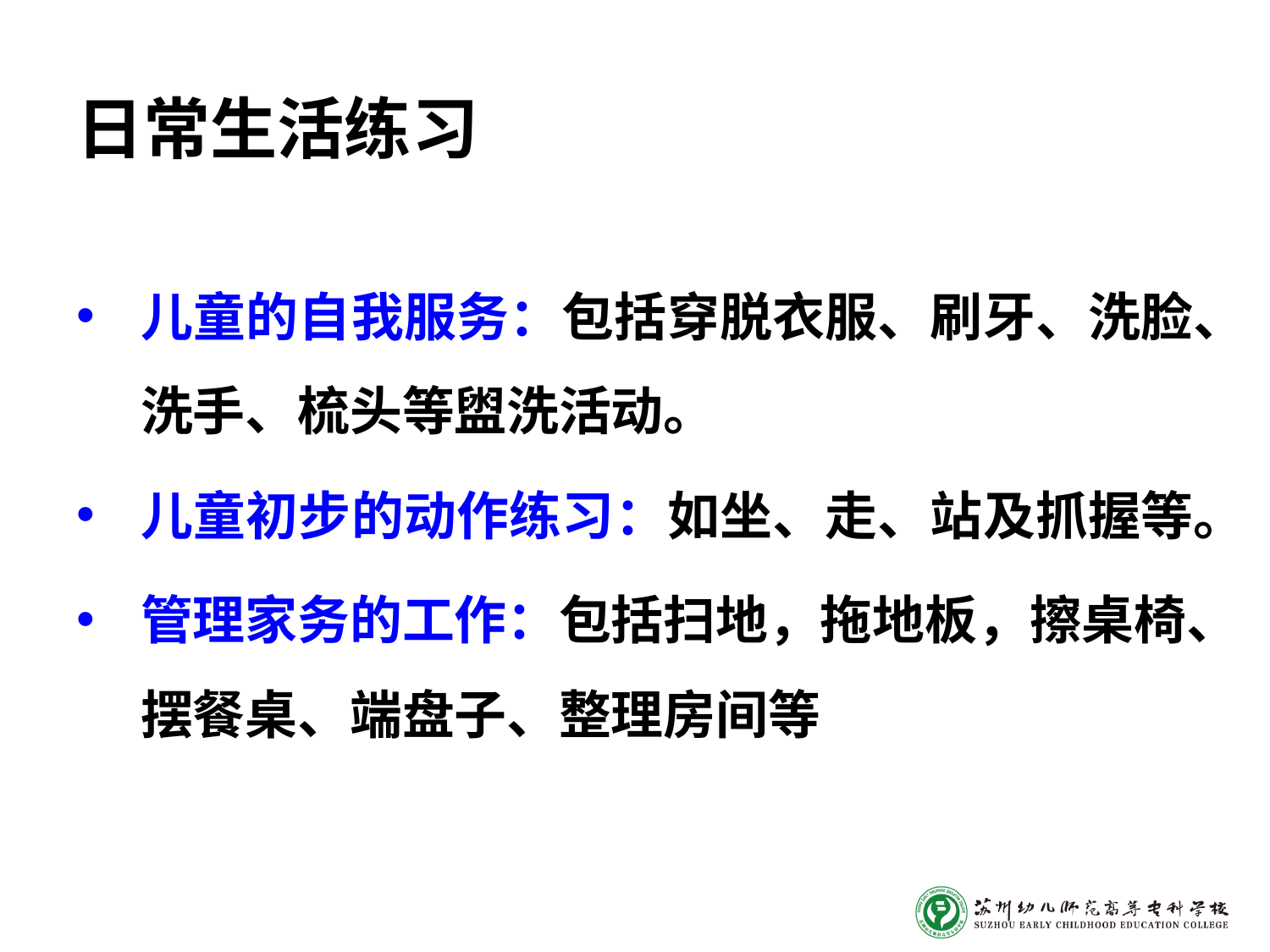

日常生活练习
儿童的自我服务：包括穿脱衣服、刷牙、洗脸、洗手、梳头等盥洗活动。
儿童初步的动作练习：如坐、走、站及抓握等。
管理家务的工作：包括扫地，拖地板，擦桌椅、摆餐桌、端盘子、整理房间等